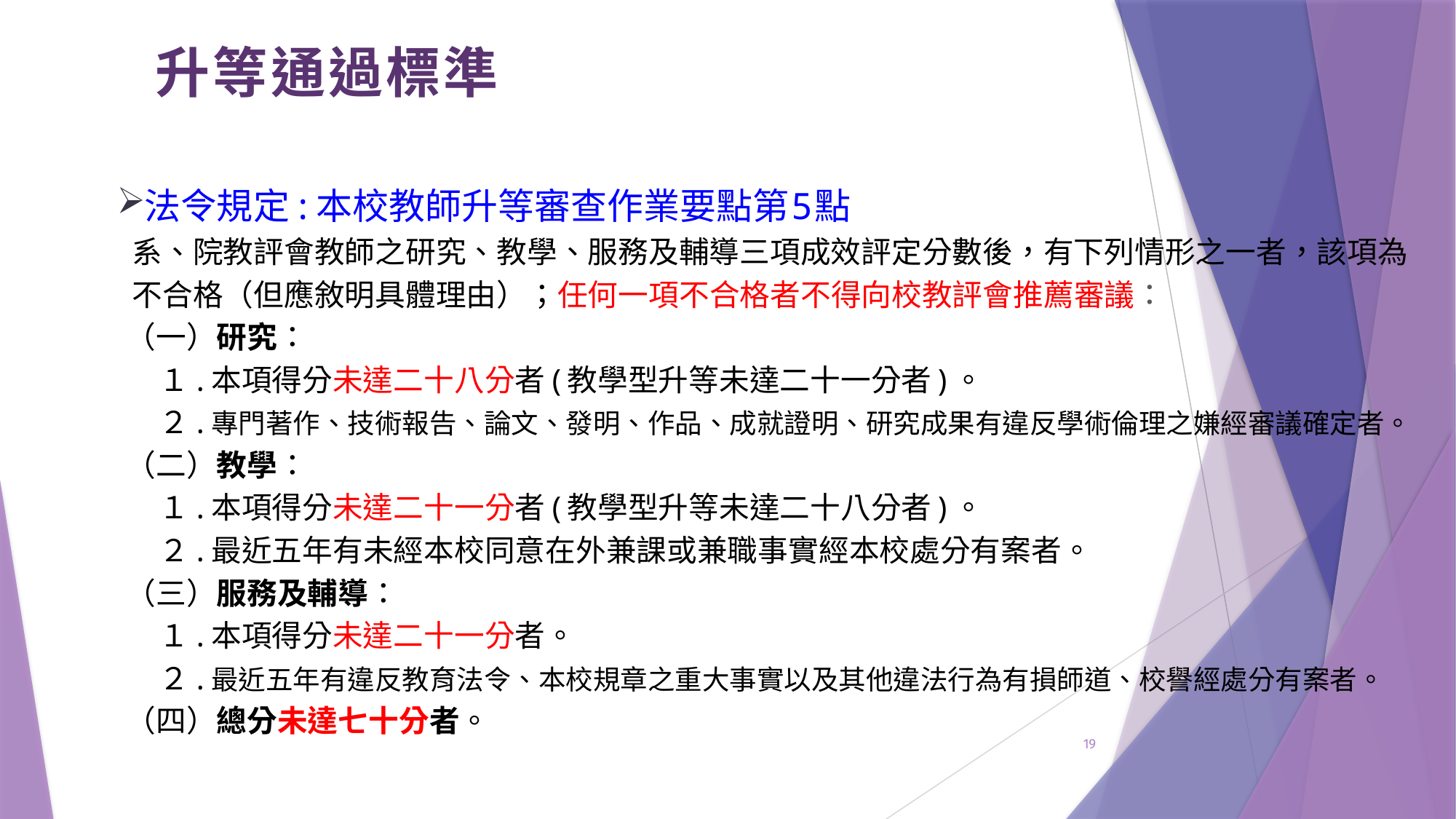

升等通過標準
法令規定:本校教師升等審查作業要點第5點
  系、院教評會教師之研究、教學、服務及輔導三項成效評定分數後，有下列情形之一者，該項為
  不合格（但應敘明具體理由）；任何一項不合格者不得向校教評會推薦審議：
 （一）研究：
      １.本項得分未達二十八分者(教學型升等未達二十一分者)。
      ２.專門著作、技術報告、論文、發明、作品、成就證明、研究成果有違反學術倫理之嫌經審議確定者。
 （二）教學：
      １.本項得分未達二十一分者(教學型升等未達二十八分者)。
      ２.最近五年有未經本校同意在外兼課或兼職事實經本校處分有案者。
 （三）服務及輔導：
      １.本項得分未達二十一分者。
      ２.最近五年有違反教育法令、本校規章之重大事實以及其他違法行為有損師道、校譽經處分有案者。
 （四）總分未達七十分者。

19